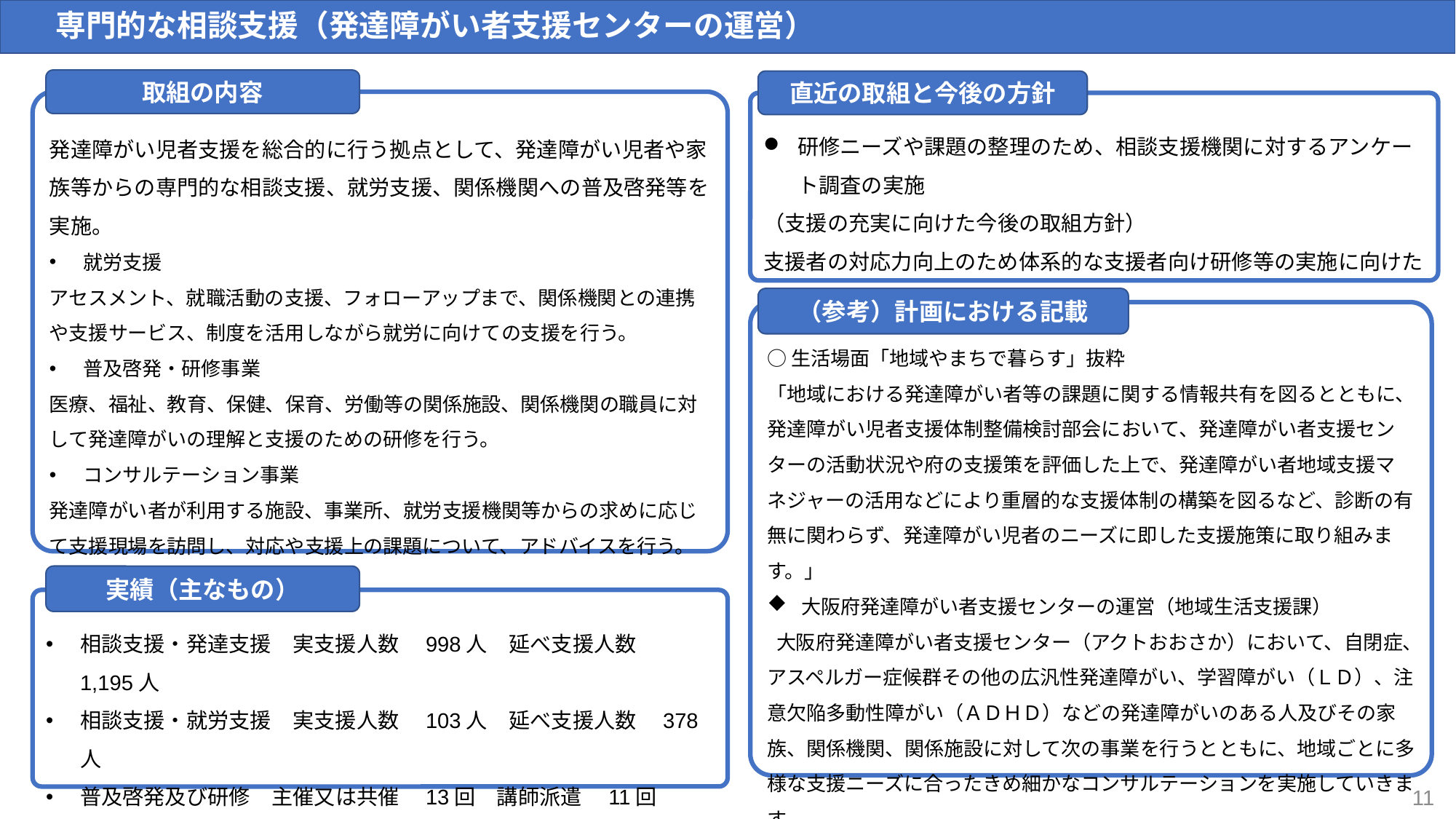

専門的な相談支援（発達障がい者支援センターの運営）
取組の内容
直近の取組と今後の方針
発達障がい児者支援を総合的に行う拠点として、発達障がい児者や家族等からの専門的な相談支援、就労支援、関係機関への普及啓発等を実施。
就労支援
アセスメント、就職活動の支援、フォローアップまで、関係機関との連携や支援サービス、制度を活用しながら就労に向けての支援を行う。
普及啓発・研修事業
医療、福祉、教育、保健、保育、労働等の関係施設、関係機関の職員に対して発達障がいの理解と支援のための研修を行う。
コンサルテーション事業
発達障がい者が利用する施設、事業所、就労支援機関等からの求めに応じて支援現場を訪問し、対応や支援上の課題について、アドバイスを行う。

研修ニーズや課題の整理のため、相談支援機関に対するアンケート調査の実施
（支援の充実に向けた今後の取組方針）
支援者の対応力向上のため体系的な支援者向け研修等の実施に向けた検討

（参考）計画における記載
○生活場面「地域やまちで暮らす」抜粋
「地域における発達障がい者等の課題に関する情報共有を図るとともに、発達障がい児者支援体制整備検討部会において、発達障がい者支援センターの活動状況や府の支援策を評価した上で、発達障がい者地域支援マネジャーの活用などにより重層的な支援体制の構築を図るなど、診断の有無に関わらず、発達障がい児者のニーズに即した支援施策に取り組みます。」
大阪府発達障がい者支援センターの運営（地域生活支援課）
 大阪府発達障がい者支援センター（アクトおおさか）において、自閉症、アスペルガー症候群その他の広汎性発達障がい、学習障がい（ＬＤ）、注意欠陥多動性障がい（ＡＤＨＤ）などの発達障がいのある人及びその家族、関係機関、関係施設に対して次の事業を行うとともに、地域ごとに多様な支援ニーズに合ったきめ細かなコンサルテーションを実施していきます。
実績（主なもの）
相談支援・発達支援　実支援人数　998人　延べ支援人数　1,195人
相談支援・就労支援　実支援人数　103人　延べ支援人数　378人
普及啓発及び研修　主催又は共催　13回　講師派遣　11回
連絡協議会の開催　2回

11